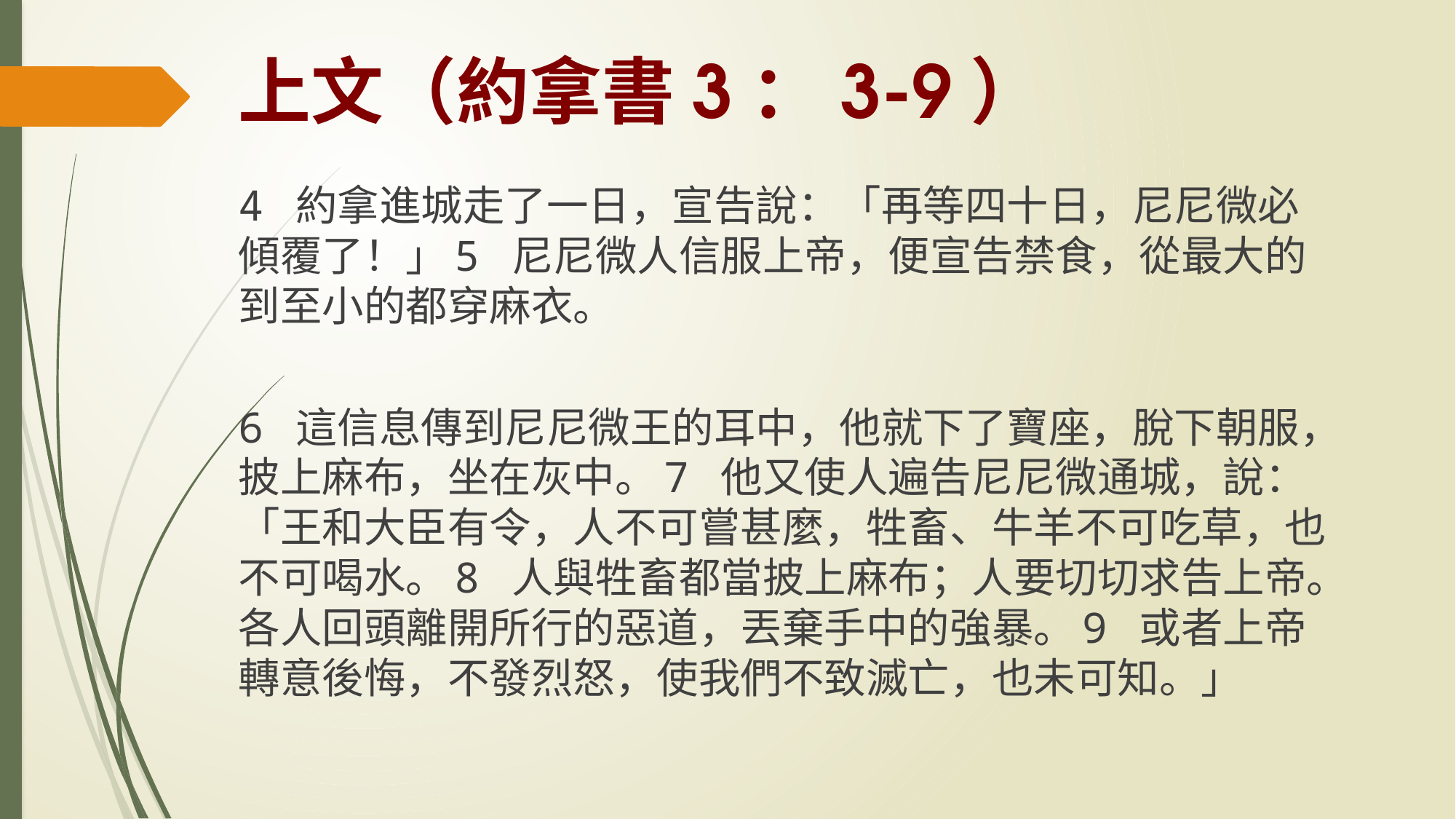

# 上文（約拿書3：3-9）
4 約拿進城走了一日，宣告說：「再等四十日，尼尼微必傾覆了！」5 尼尼微人信服上帝，便宣告禁食，從最大的到至小的都穿麻衣。

6 這信息傳到尼尼微王的耳中，他就下了寶座，脫下朝服，披上麻布，坐在灰中。7 他又使人遍告尼尼微通城，說：「王和大臣有令，人不可嘗甚麼，牲畜、牛羊不可吃草，也不可喝水。8 人與牲畜都當披上麻布；人要切切求告上帝。各人回頭離開所行的惡道，丟棄手中的強暴。9 或者上帝轉意後悔，不發烈怒，使我們不致滅亡，也未可知。」